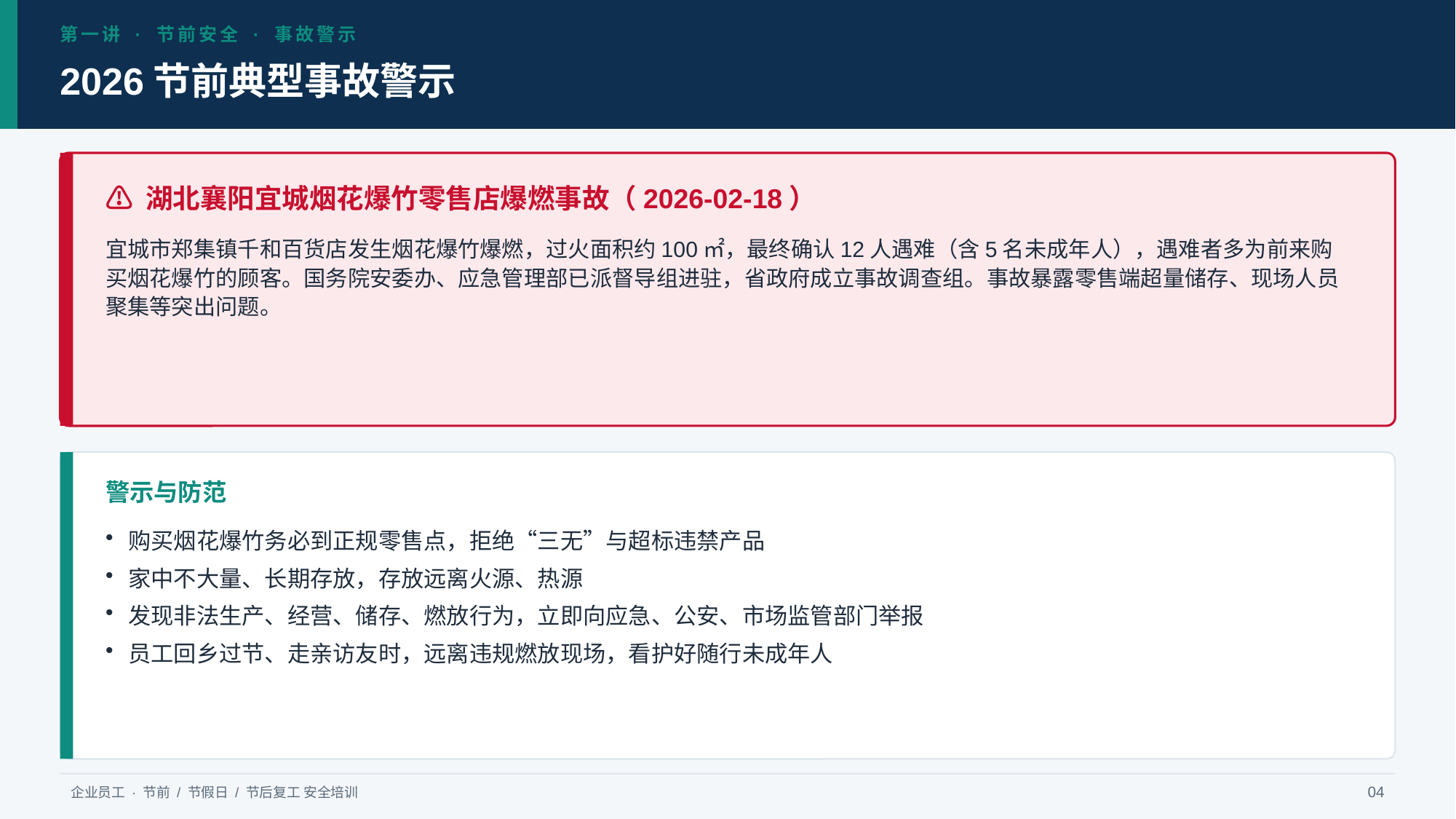

第一讲 · 节前安全 · 事故警示
2026节前典型事故警示

⚠ 湖北襄阳宜城烟花爆竹零售店爆燃事故（2026-02-18）
宜城市郑集镇千和百货店发生烟花爆竹爆燃，过火面积约100㎡，最终确认12人遇难（含5名未成年人），遇难者多为前来购买烟花爆竹的顾客。国务院安委办、应急管理部已派督导组进驻，省政府成立事故调查组。事故暴露零售端超量储存、现场人员聚集等突出问题。

警示与防范
购买烟花爆竹务必到正规零售点，拒绝“三无”与超标违禁产品
家中不大量、长期存放，存放远离火源、热源
发现非法生产、经营、储存、燃放行为，立即向应急、公安、市场监管部门举报
员工回乡过节、走亲访友时，远离违规燃放现场，看护好随行未成年人

企业员工 · 节前 / 节假日 / 节后复工 安全培训
04